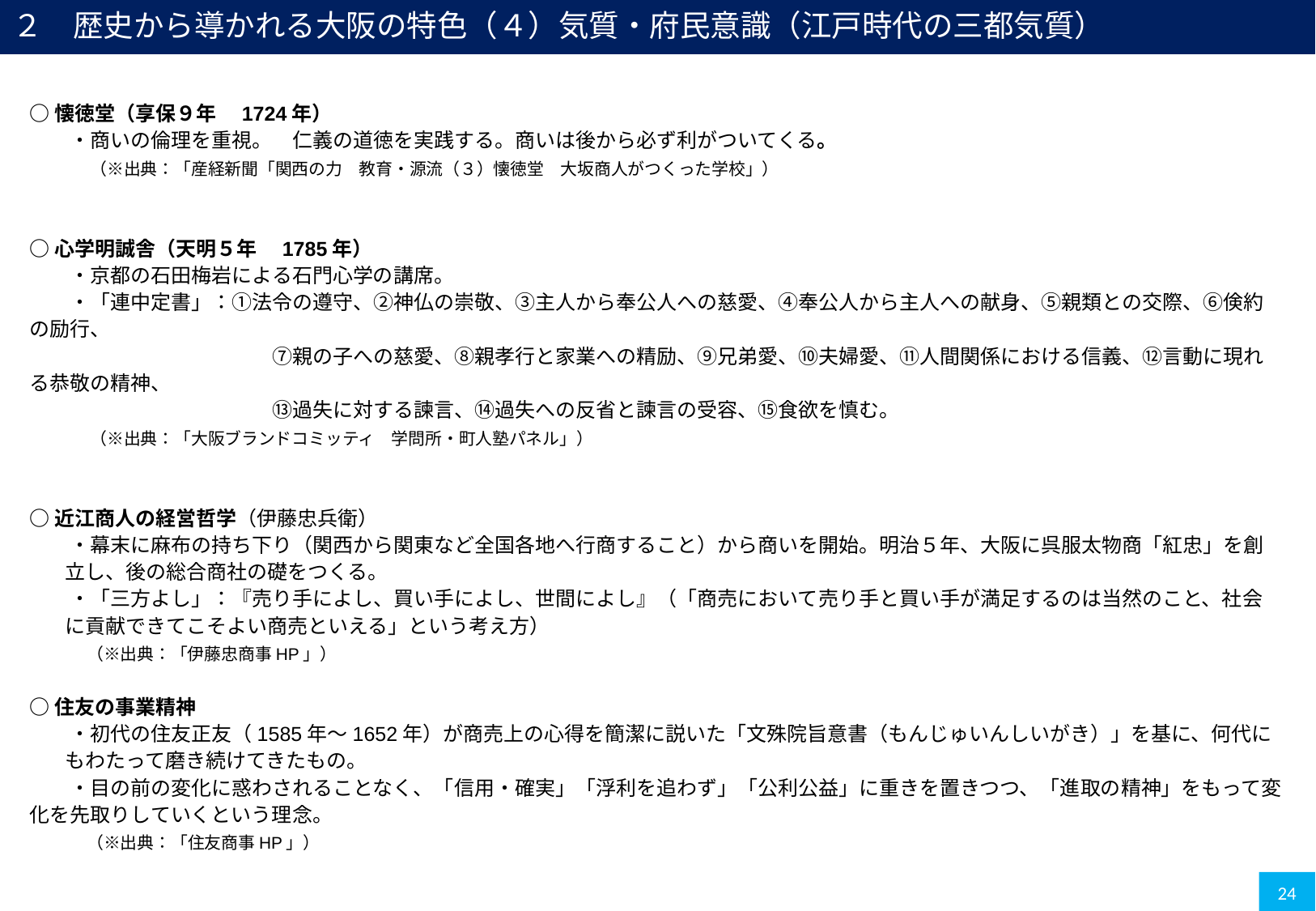

２　歴史から導かれる大阪の特色（４）気質・府民意識（江戸時代の三都気質）
○懐徳堂（享保９年　1724年）
　　・商いの倫理を重視。　仁義の道徳を実践する。商いは後から必ず利がついてくる。
　　　（※出典：「産経新聞「関西の力　教育・源流（３）懐徳堂　大坂商人がつくった学校」）

○心学明誠舎（天明５年　1785年）
　　・京都の石田梅岩による石門心学の講席。
　　・「連中定書」：①法令の遵守、②神仏の崇敬、③主人から奉公人への慈愛、④奉公人から主人への献身、⑤親類との交際、⑥倹約の励行、
　　　　　　　　　　　　⑦親の子への慈愛、⑧親孝行と家業への精励、⑨兄弟愛、⑩夫婦愛、⑪人間関係における信義、⑫言動に現れる恭敬の精神、
　　　　　　　　　　　　⑬過失に対する諫言、⑭過失への反省と諫言の受容、⑮食欲を慎む。
　　　（※出典：「大阪ブランドコミッティ　学問所・町人塾パネル」）

○近江商人の経営哲学（伊藤忠兵衛）
　　・幕末に麻布の持ち下り（関西から関東など全国各地へ行商すること）から商いを開始。明治５年、大阪に呉服太物商「紅忠」を創立し、後の総合商社の礎をつくる。
　　・「三方よし」：『売り手によし、買い手によし、世間によし』（「商売において売り手と買い手が満足するのは当然のこと、社会に貢献できてこそよい商売といえる」という考え方）
　　　（※出典：「伊藤忠商事HP」）

○住友の事業精神
　　・初代の住友正友（1585年〜1652年）が商売上の心得を簡潔に説いた「文殊院旨意書（もんじゅいんしいがき）」を基に、何代にもわたって磨き続けてきたもの。
　　・目の前の変化に惑わされることなく、「信用・確実」「浮利を追わず」「公利公益」に重きを置きつつ、「進取の精神」をもって変化を先取りしていくという理念。
　　　（※出典：「住友商事HP」）
24